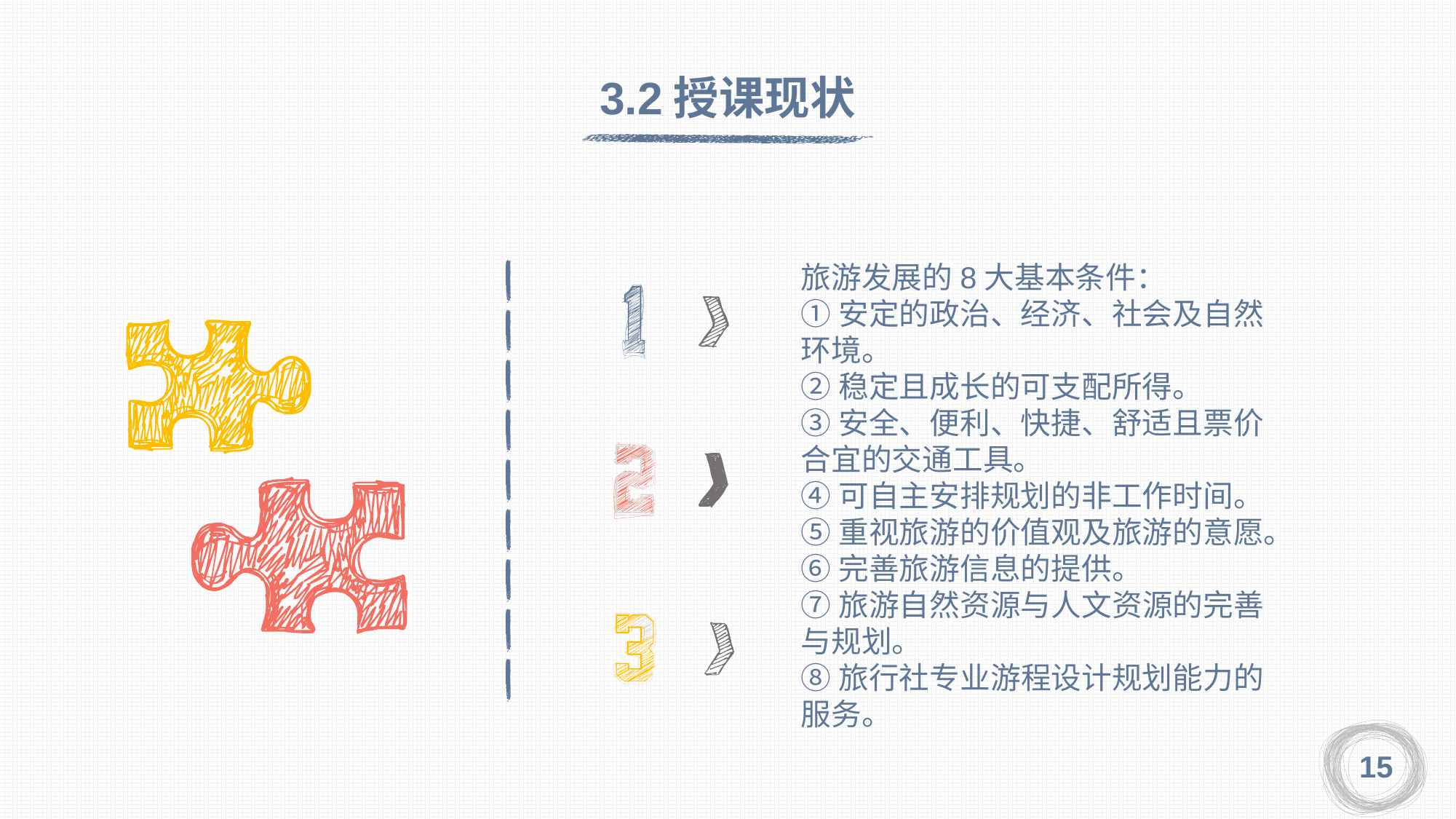

3.2授课现状

旅游发展的8大基本条件：
①安定的政治、经济、社会及自然环境。
②稳定且成长的可支配所得。
③安全、便利、快捷、舒适且票价合宜的交通工具。
④可自主安排规划的非工作时间。
⑤重视旅游的价值观及旅游的意愿。
⑥完善旅游信息的提供。
⑦旅游自然资源与人文资源的完善与规划。
⑧旅行社专业游程设计规划能力的服务。

15